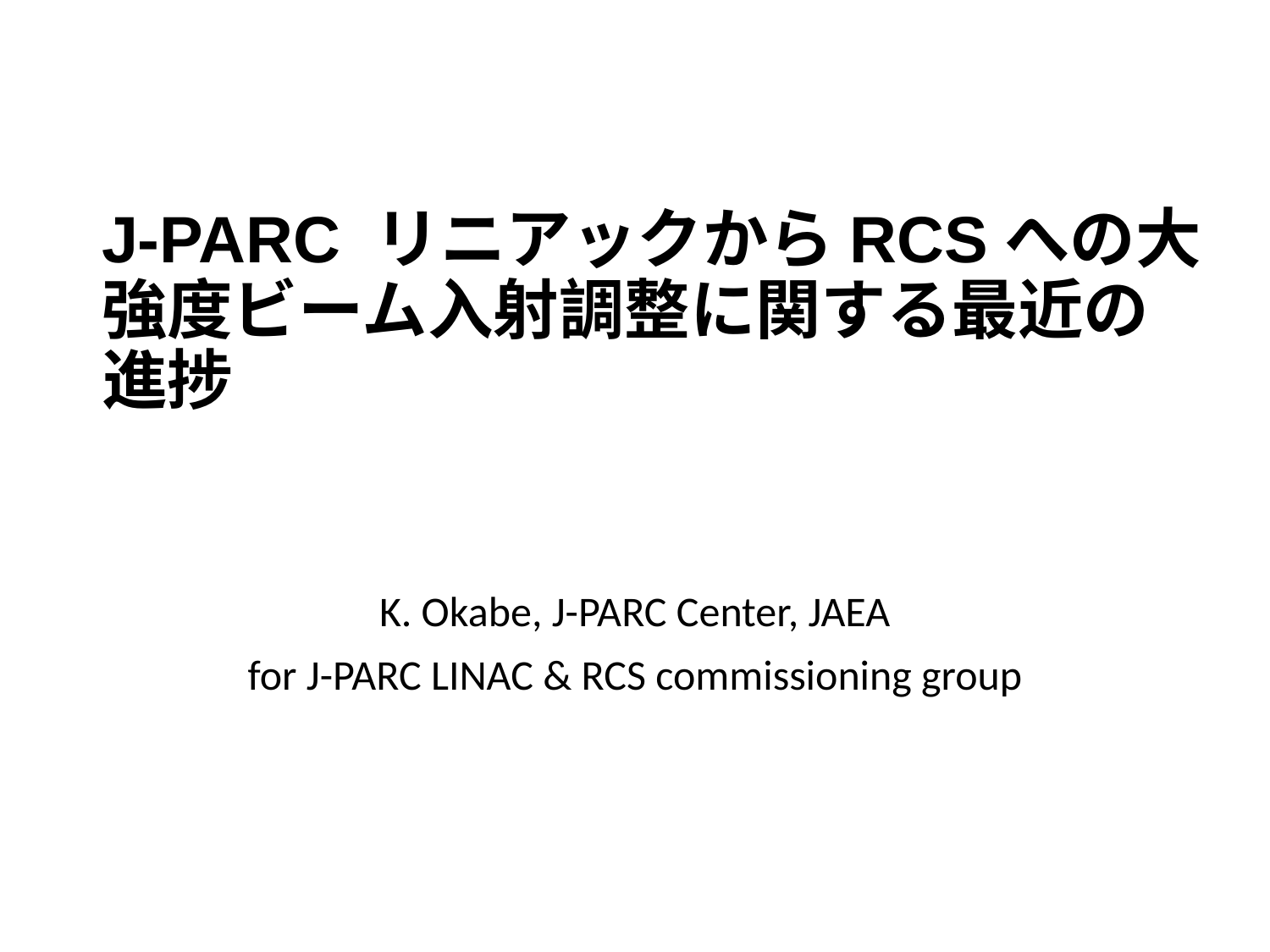

# J-PARC リニアックからRCSへの大強度ビーム入射調整に関する最近の進捗
K. Okabe, J-PARC Center, JAEA
for J-PARC LINAC & RCS commissioning group